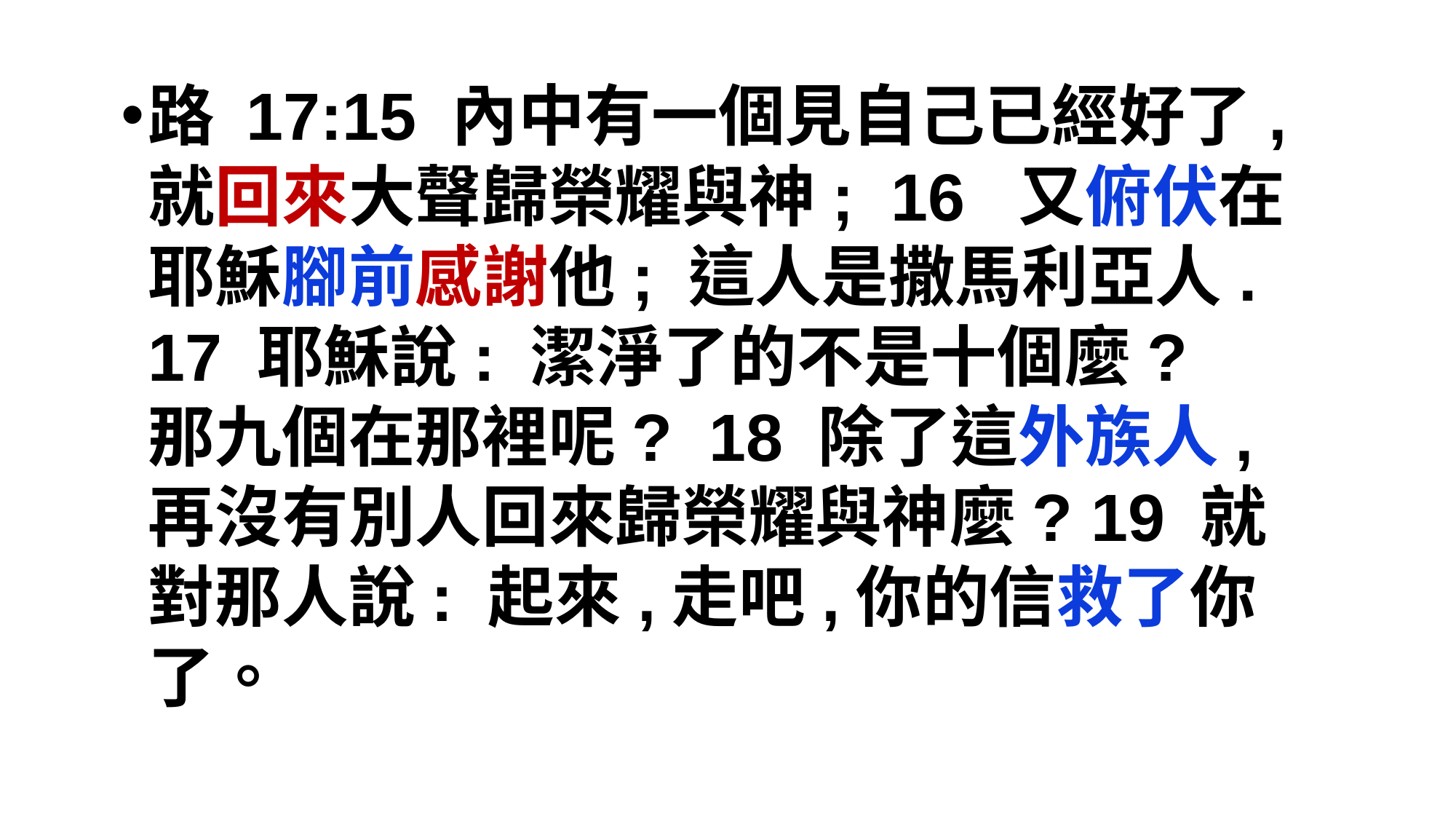

路 17:15 內中有一個見自己已經好了, 就回來大聲歸榮耀與神;  16  又俯伏在耶穌腳前感謝他; 這人是撒馬利亞人.  17 耶穌說: 潔淨了的不是十個麼? 那九個在那裡呢?  18 除了這外族人, 再沒有別人回來歸榮耀與神麼? 19 就對那人說: 起來,走吧,你的信救了你了。